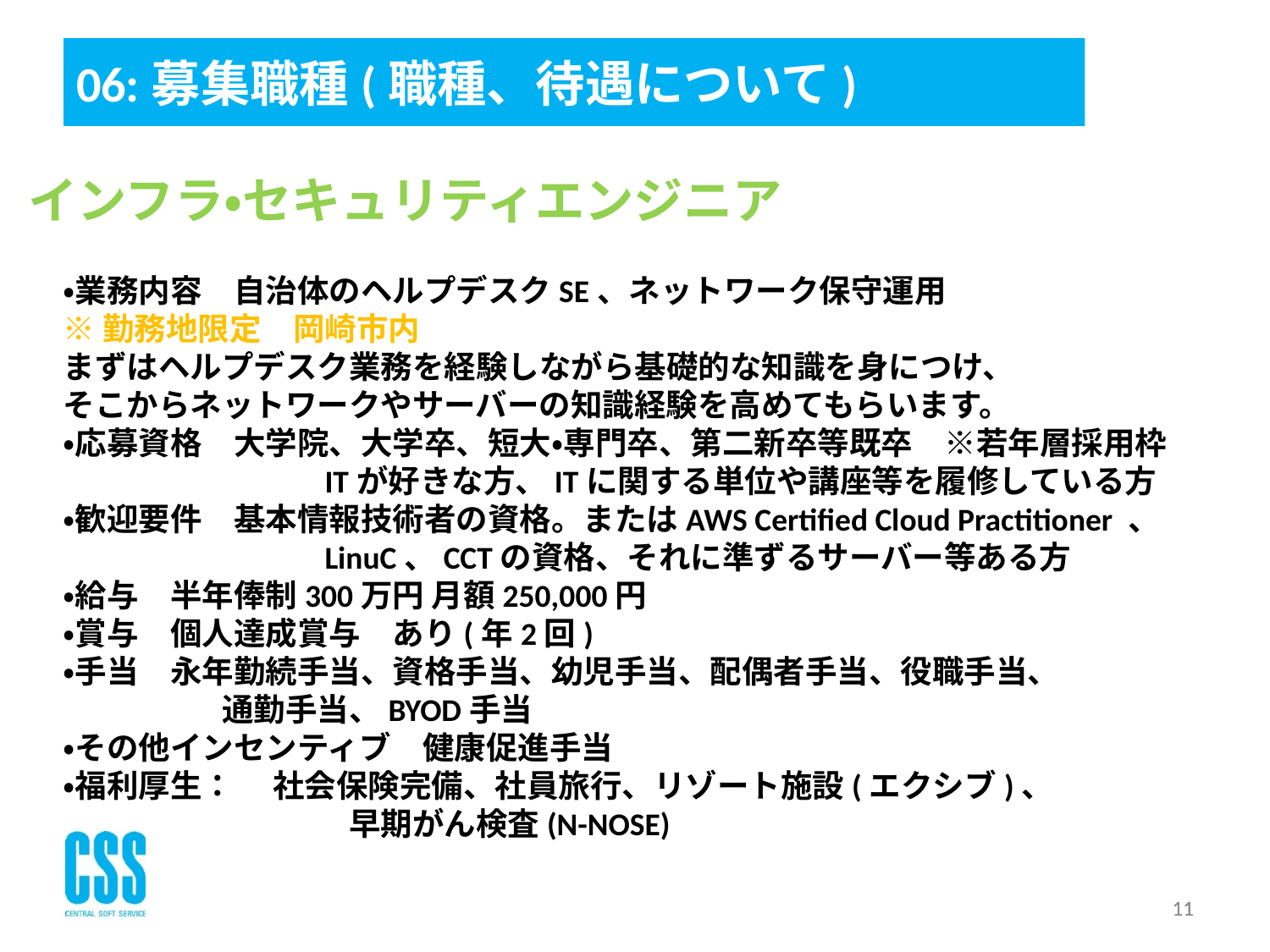

# 06:募集職種(職種、待遇について)
インフラ・セキュリティエンジニア
・業務内容　自治体のヘルプデスクSE、ネットワーク保守運用
※勤務地限定　岡崎市内
まずはヘルプデスク業務を経験しながら基礎的な知識を身につけ、
そこからネットワークやサーバーの知識経験を高めてもらいます。
・応募資格　大学院、大学卒、短大・専門卒、第二新卒等既卒　※若年層採用枠
　　　　　　　　ITが好きな方、ITに関する単位や講座等を履修している方
・歓迎要件　基本情報技術者の資格。またはAWS Certified Cloud Practitioner 、
　　　　　　　　LinuC、CCTの資格、それに準ずるサーバー等ある方
・給与　半年俸制300万円 月額250,000円
・賞与　個人達成賞与　あり(年2回)
・手当　永年勤続手当、資格手当、幼児手当、配偶者手当、役職手当、
　　　　　通勤手当、BYOD手当
・その他インセンティブ　健康促進手当
・福利厚生：　 社会保険完備、社員旅行、リゾート施設(エクシブ)、
　　　　　　　　　早期がん検査(N-NOSE)

11
11